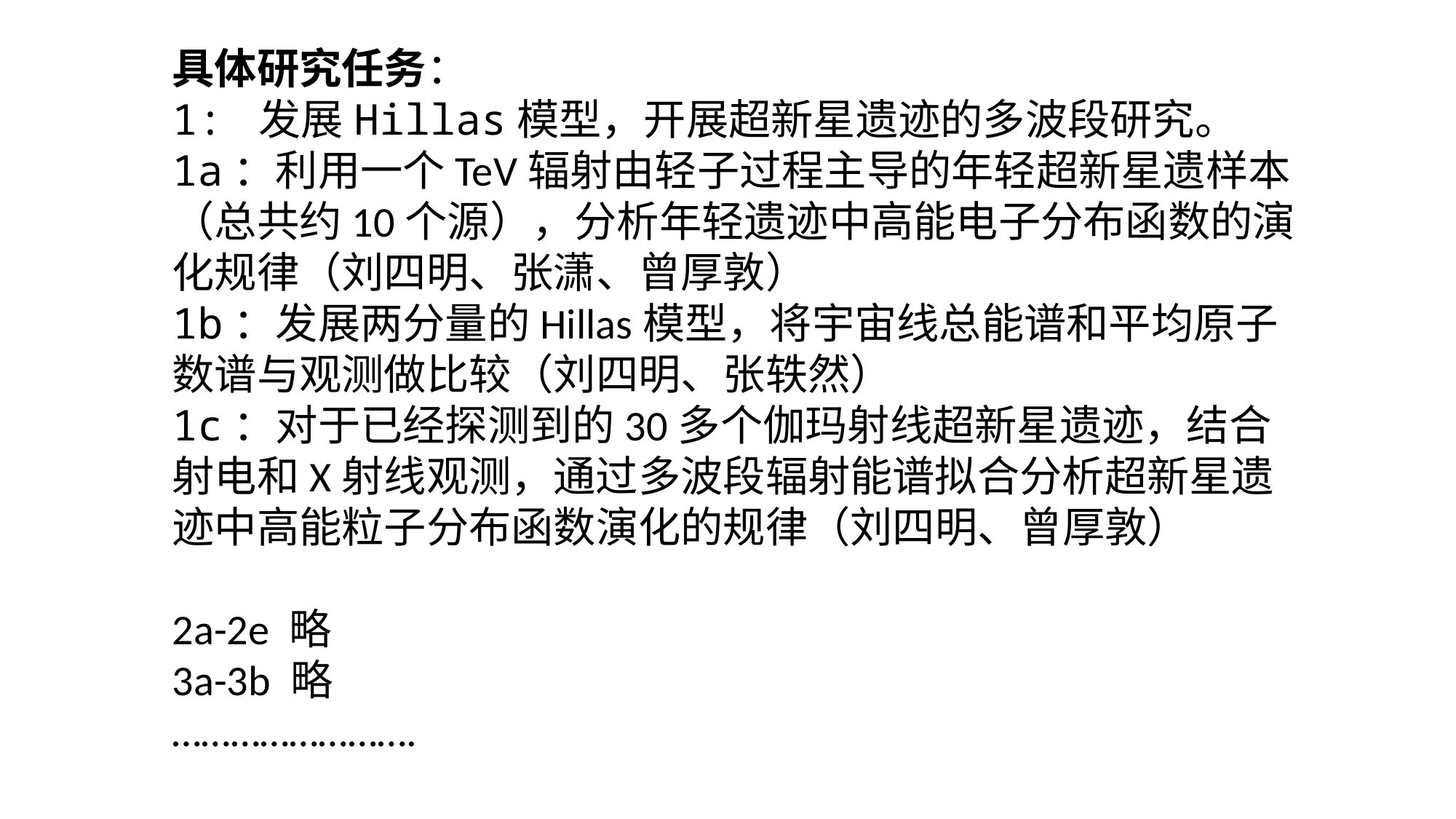

具体研究任务：
1: 发展Hillas模型，开展超新星遗迹的多波段研究。
1a：利用一个TeV辐射由轻子过程主导的年轻超新星遗样本（总共约10个源），分析年轻遗迹中高能电子分布函数的演化规律（刘四明、张潇、曾厚敦）
1b：发展两分量的Hillas模型，将宇宙线总能谱和平均原子数谱与观测做比较（刘四明、张轶然）
1c：对于已经探测到的30多个伽玛射线超新星遗迹，结合射电和X射线观测，通过多波段辐射能谱拟合分析超新星遗迹中高能粒子分布函数演化的规律（刘四明、曾厚敦）

2a-2e 略
3a-3b 略
…………………….